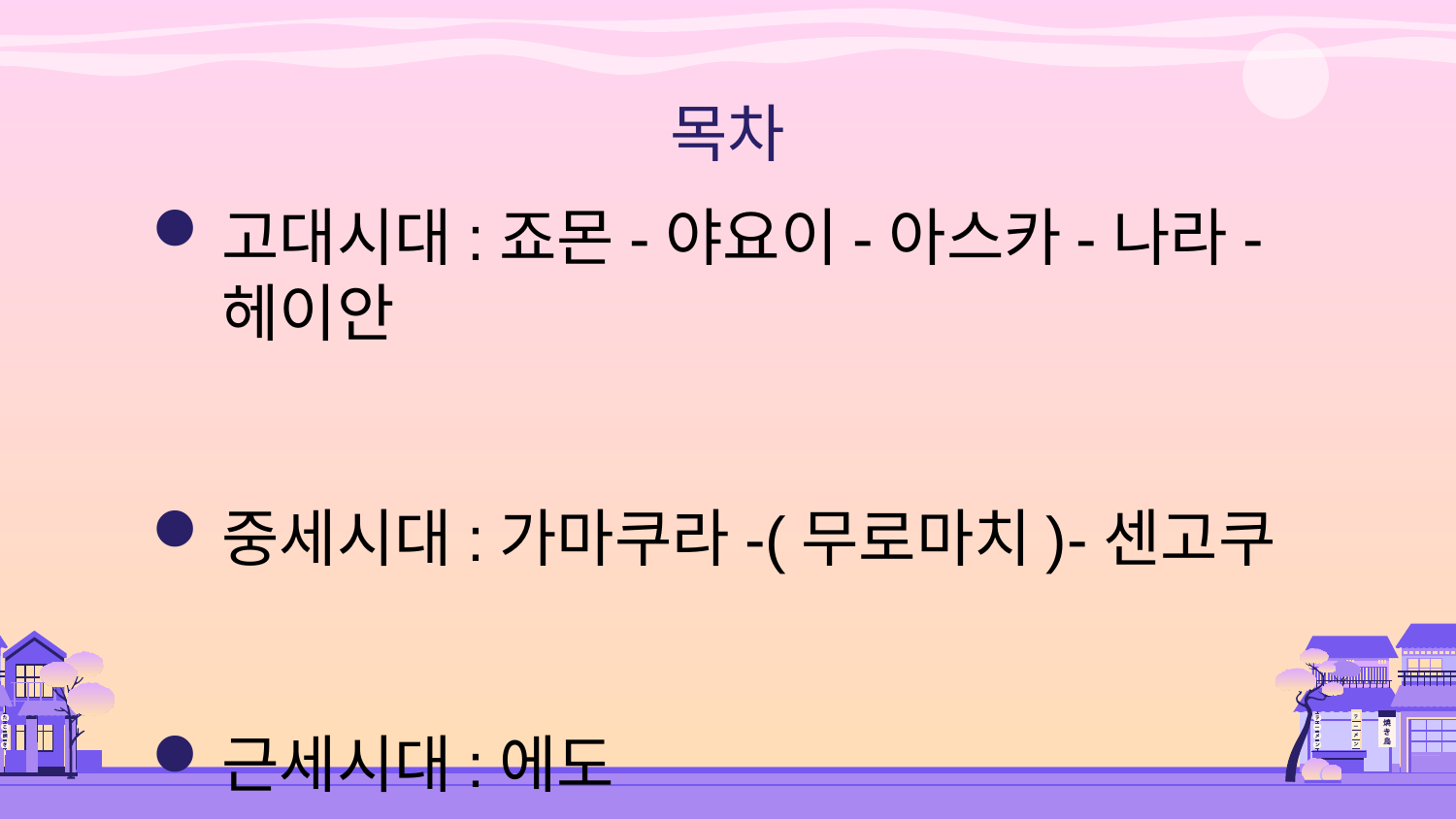

# 목차
고대시대:죠몬-야요이-아스카-나라-헤이안

중세시대:가마쿠라-(무로마치)-센고쿠

근세시대:에도